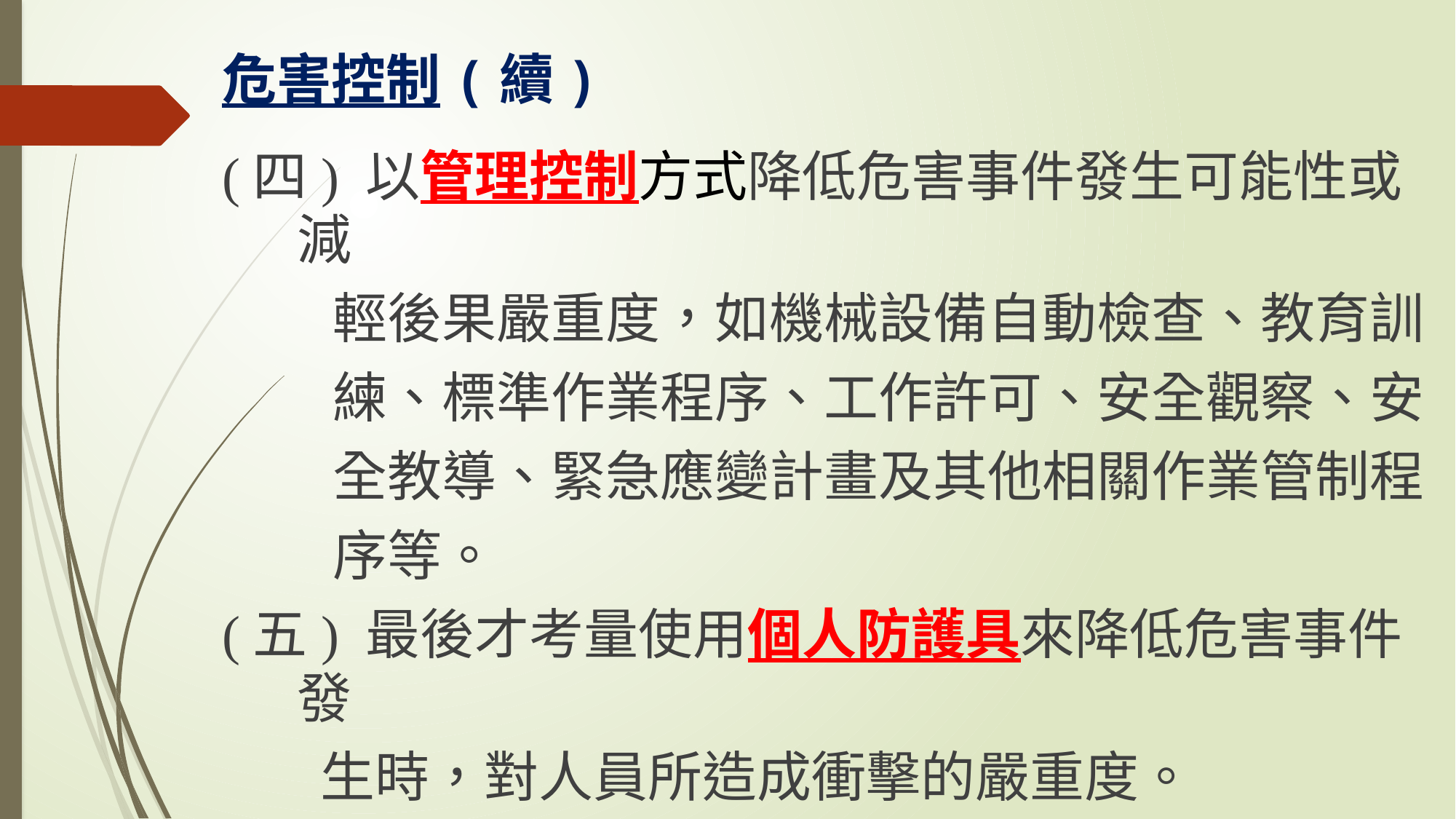

# 危害控制(續)
(四) 以管理控制方式降低危害事件發生可能性或減
        輕後果嚴重度，如機械設備自動檢查、教育訓
        練、標準作業程序、工作許可、安全觀察、安
        全教導、緊急應變計畫及其他相關作業管制程
        序等。
(五) 最後才考量使用個人防護具來降低危害事件發
       生時，對人員所造成衝擊的嚴重度。